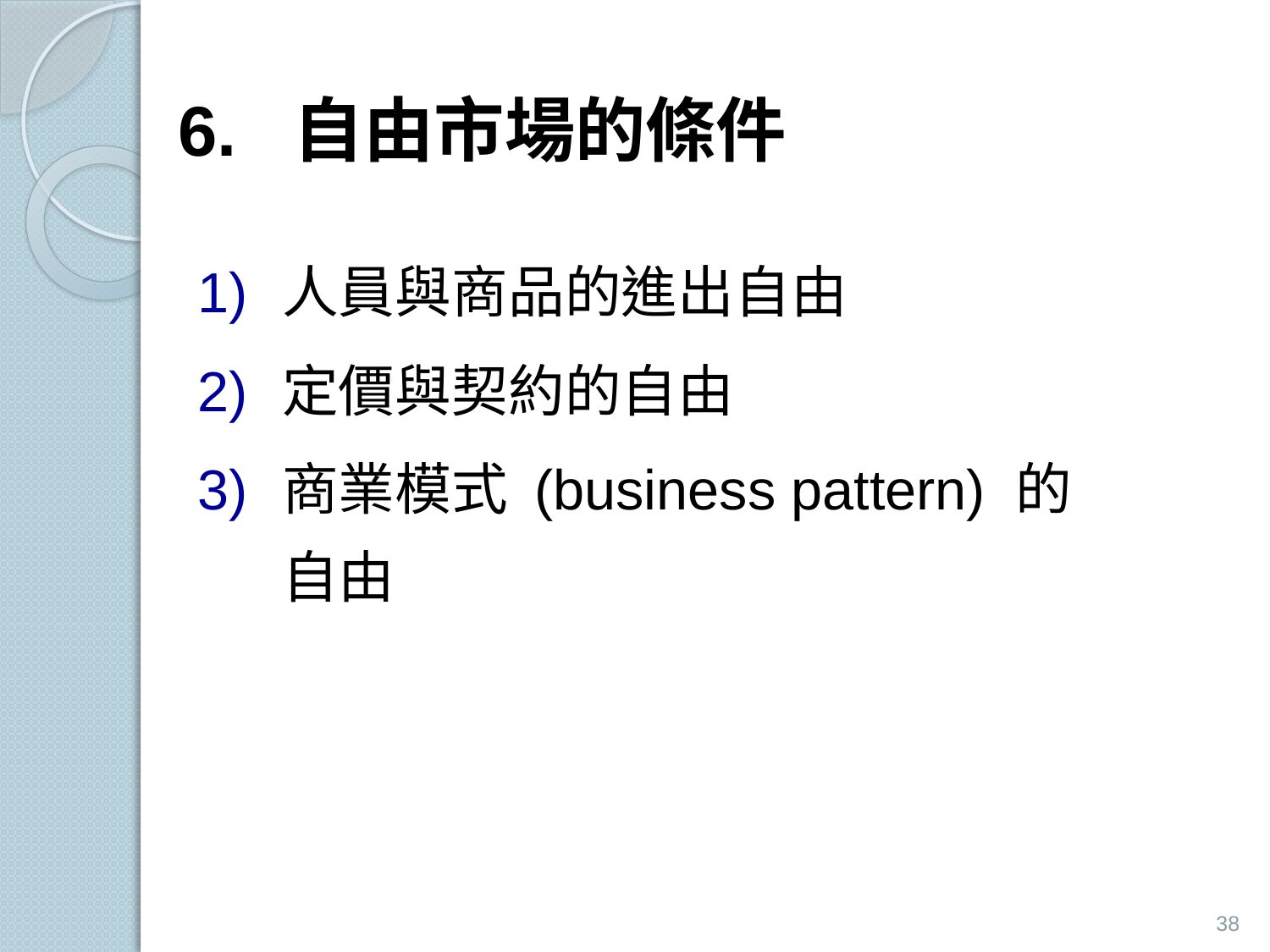

# 6.  自由市場的條件
人員與商品的進出自由
定價與契約的自由
商業模式 (business pattern) 的自由
38